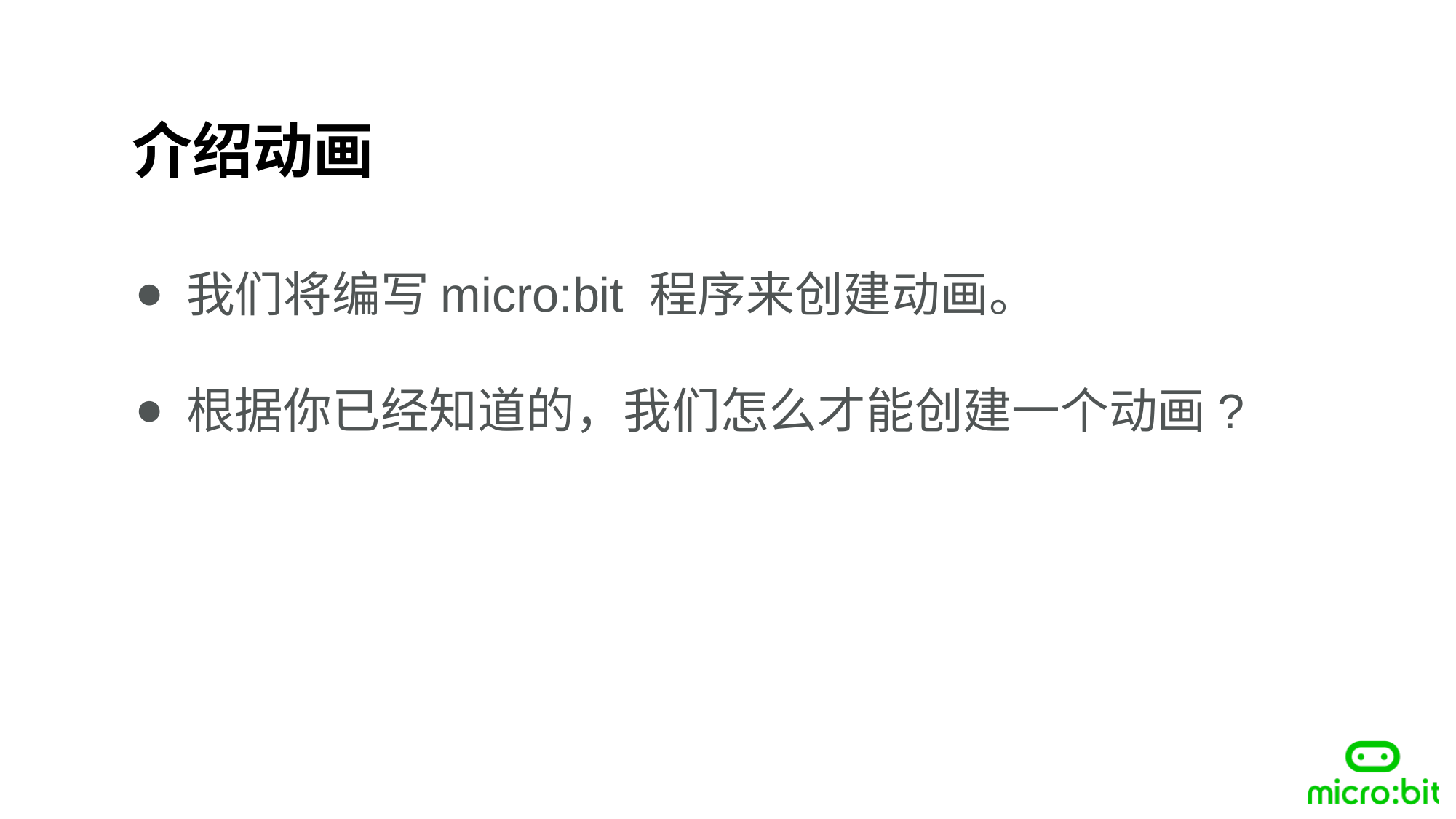

介绍动画

我们将编写micro:bit 程序来创建动画。

根据你已经知道的，我们怎么才能创建一个动画?